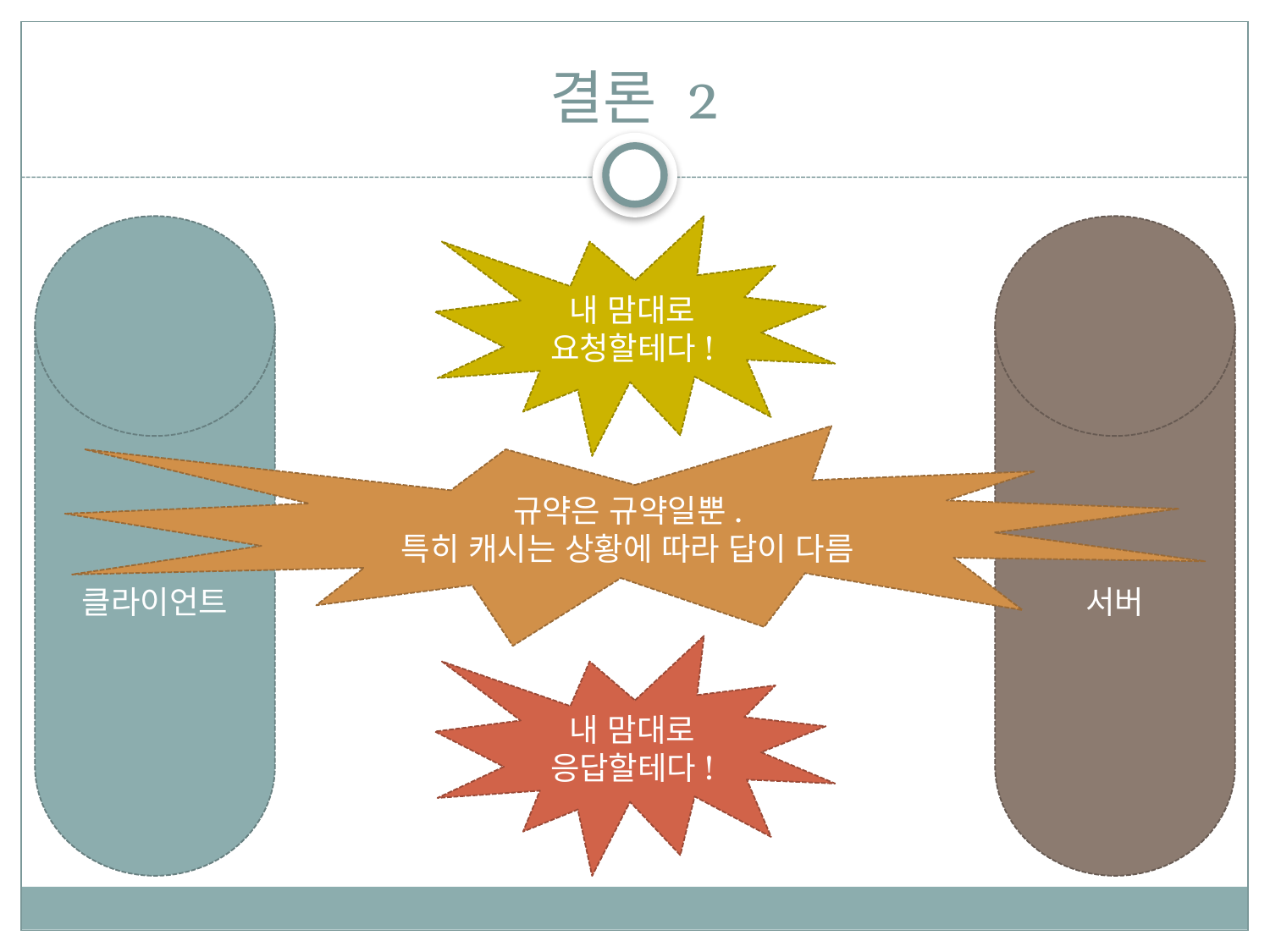

# 결론 2
클라이언트
내 맘대로 요청할테다!
서버
규약은 규약일뿐.
특히 캐시는 상황에 따라 답이 다름
내 맘대로 응답할테다!